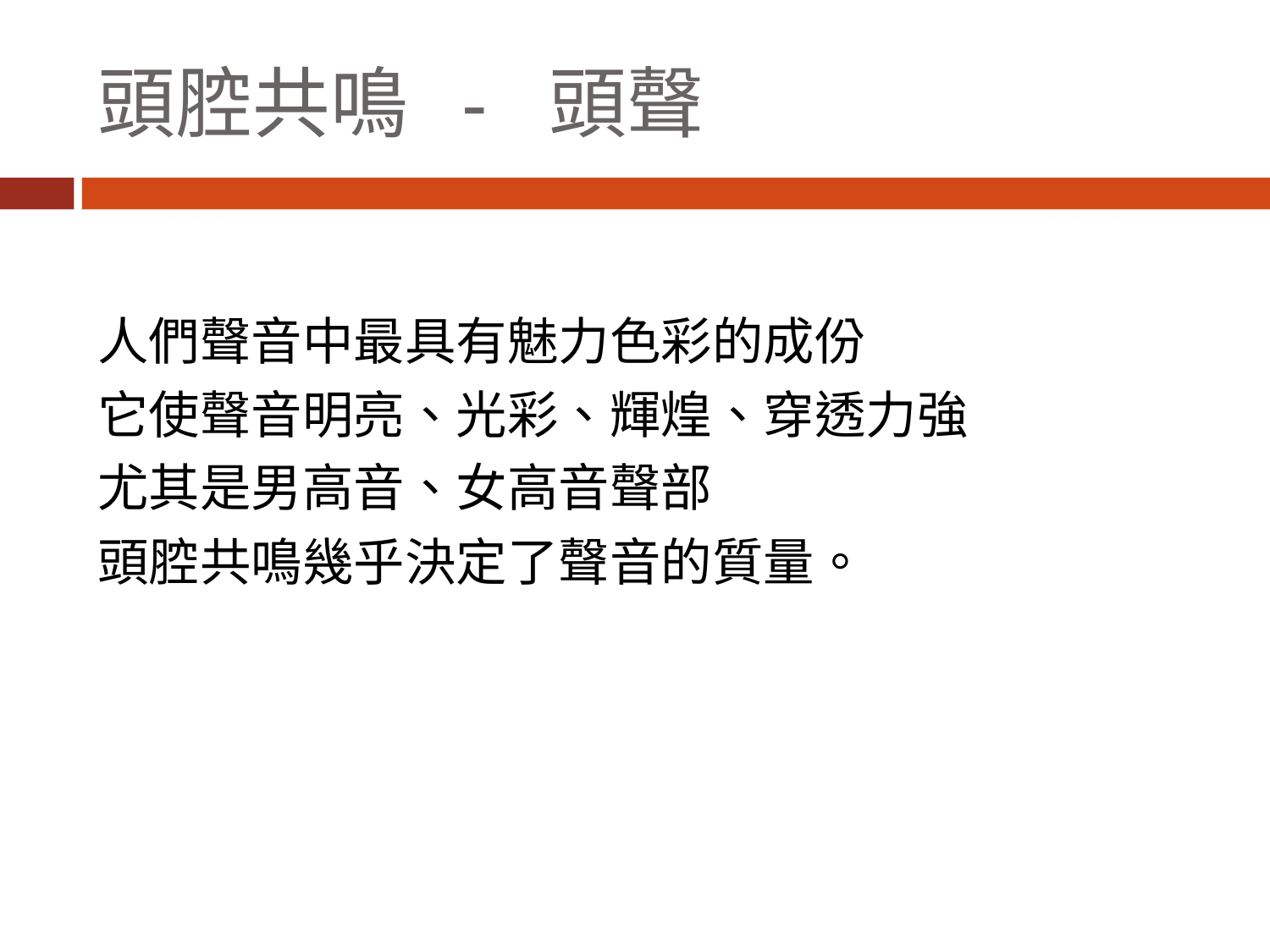

# 頭腔共鳴  -  頭聲

人們聲音中最具有魅力色彩的成份
它使聲音明亮、光彩、輝煌、穿透力強
尤其是男高音、女高音聲部
頭腔共鳴幾乎決定了聲音的質量。